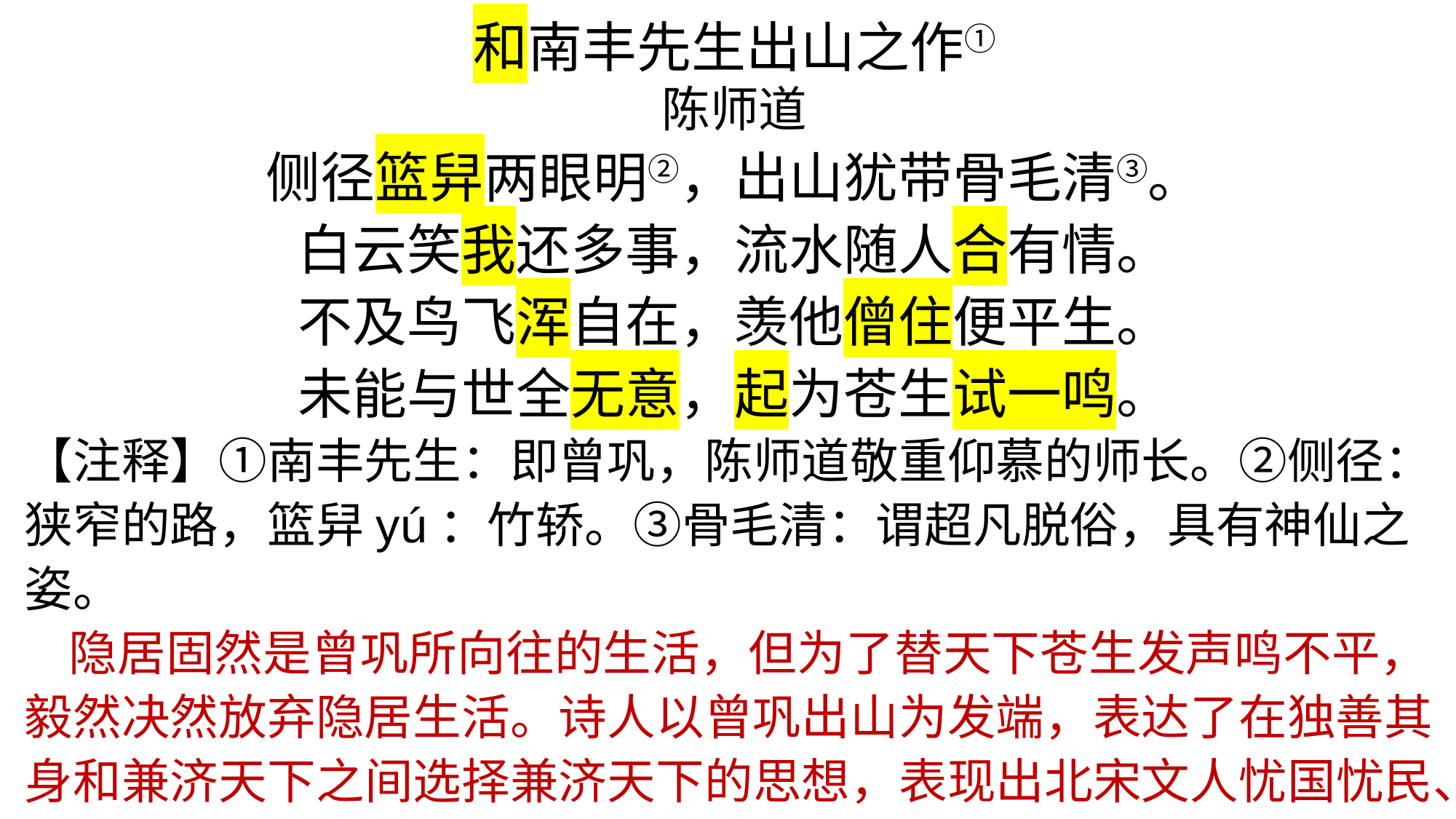

和南丰先生出山之作①
陈师道
侧径篮舁两眼明②，出山犹带骨毛清③。
白云笑我还多事，流水随人合有情。
不及鸟飞浑自在，羡他僧住便平生。
未能与世全无意，起为苍生试一鸣。
【注释】①南丰先生：即曾巩，陈师道敬重仰慕的师长。②侧径：狭窄的路，篮舁yú：竹轿。③骨毛清：谓超凡脱俗，具有神仙之姿。
   隐居固然是曾巩所向往的生活，但为了替天下苍生发声鸣不平，毅然决然放弃隐居生活。诗人以曾巩出山为发端，表达了在独善其身和兼济天下之间选择兼济天下的思想，表现出北宋文人忧国忧民、敢于担当的襟怀！